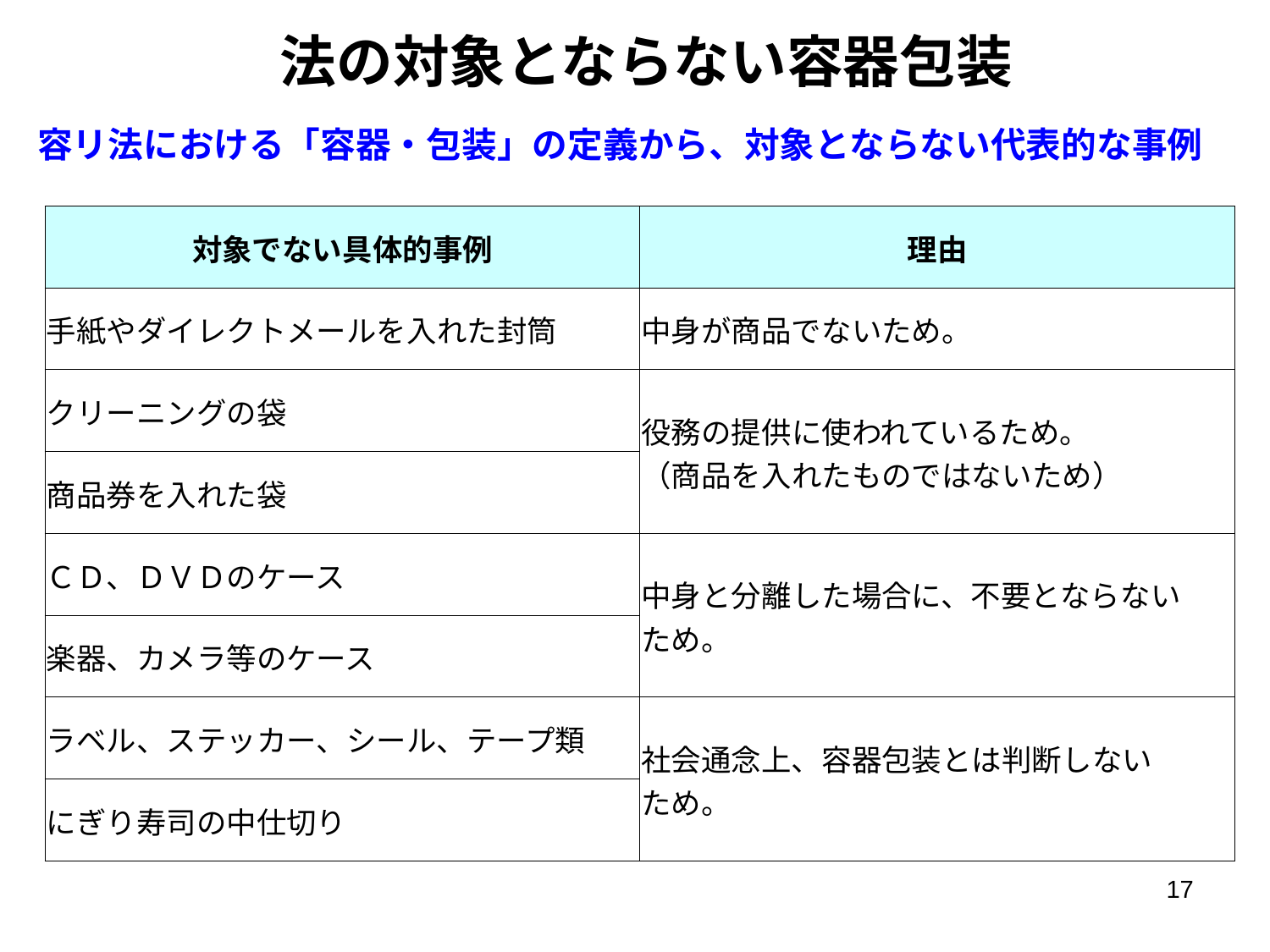

# 法の対象とならない容器包装
容リ法における「容器・包装」の定義から、対象とならない代表的な事例
| 対象でない具体的事例 | 理由 |
| --- | --- |
| 手紙やダイレクトメールを入れた封筒 | 中身が商品でないため。 |
| クリーニングの袋 | 役務の提供に使われているため。 （商品を入れたものではないため） |
| 商品券を入れた袋 |  |
| ＣＤ、ＤＶＤのケース | 中身と分離した場合に、不要とならない ため。 |
| 楽器、カメラ等のケース |  |
| ラベル、ステッカー、シール、テープ類 | 社会通念上、容器包装とは判断しない ため。 |
| にぎり寿司の中仕切り |  |
17